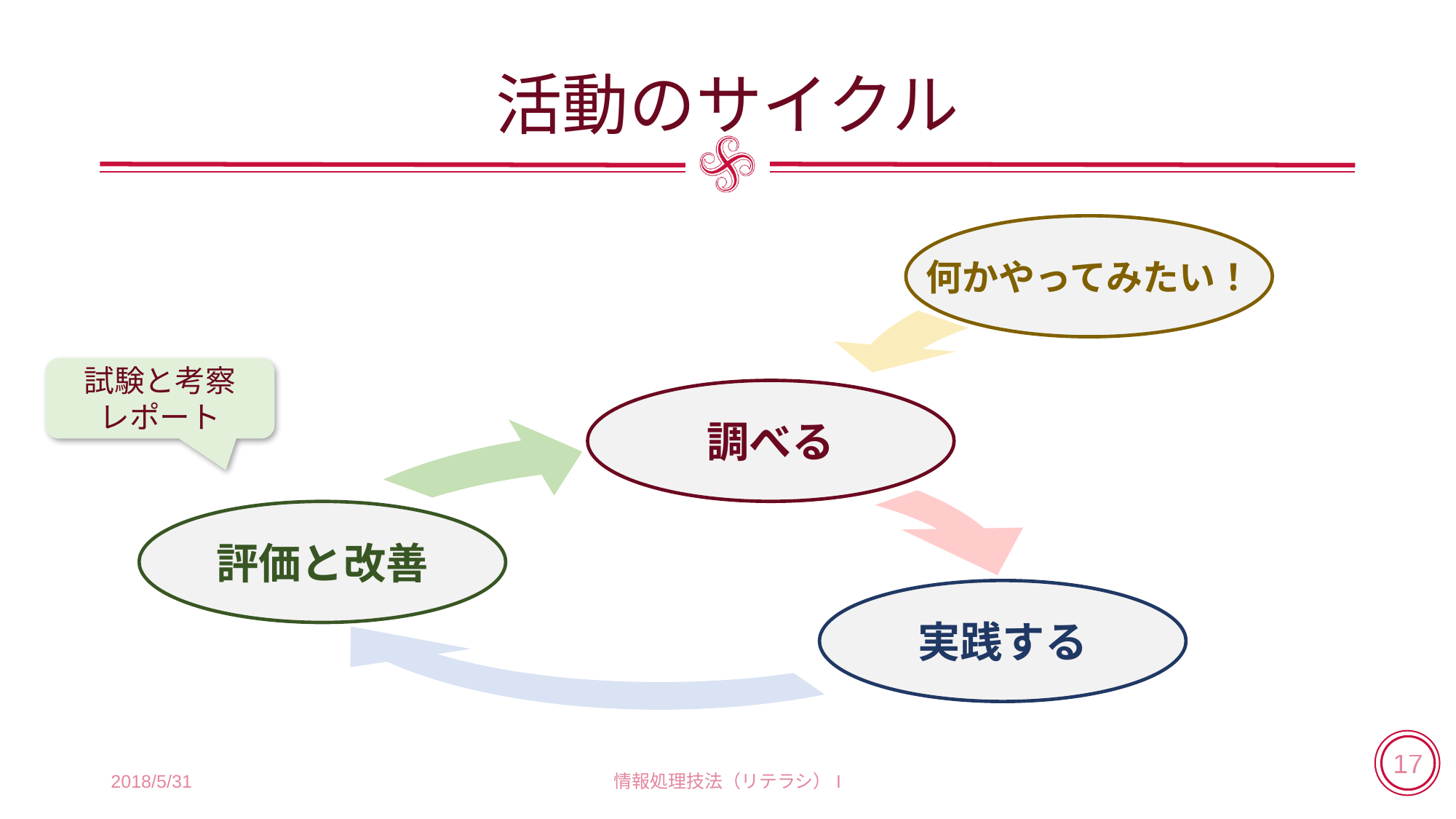

# 活動のサイクル
何かやってみたい！

試験と考察
レポート
調べる

評価と改善
実践する
2018/5/31
情報処理技法（リテラシ）I